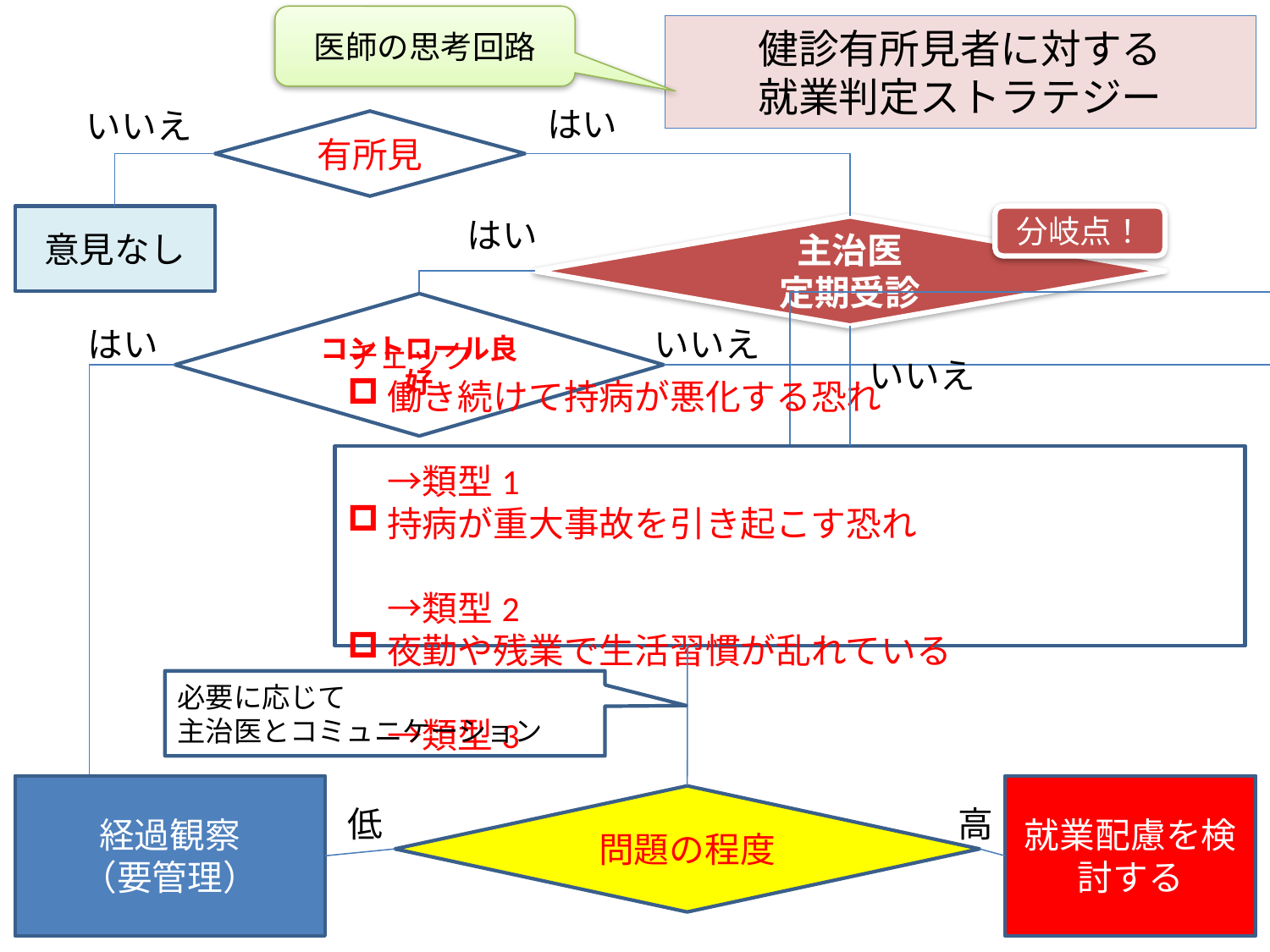

医師の思考回路
健診有所見者に対する
就業判定ストラテジー
はい
いいえ
有所見
意見なし
分岐点！
はい
主治医
定期受診
コントロール良好
はい
いいえ
いいえ

チェック
働き続けて持病が悪化する恐れ	→類型1
持病が重大事故を引き起こす恐れ	→類型2
夜勤や残業で生活習慣が乱れている	→類型3

必要に応じて
主治医とコミュニケーション
経過観察
（要管理）
就業配慮を検討する
問題の程度
低
高